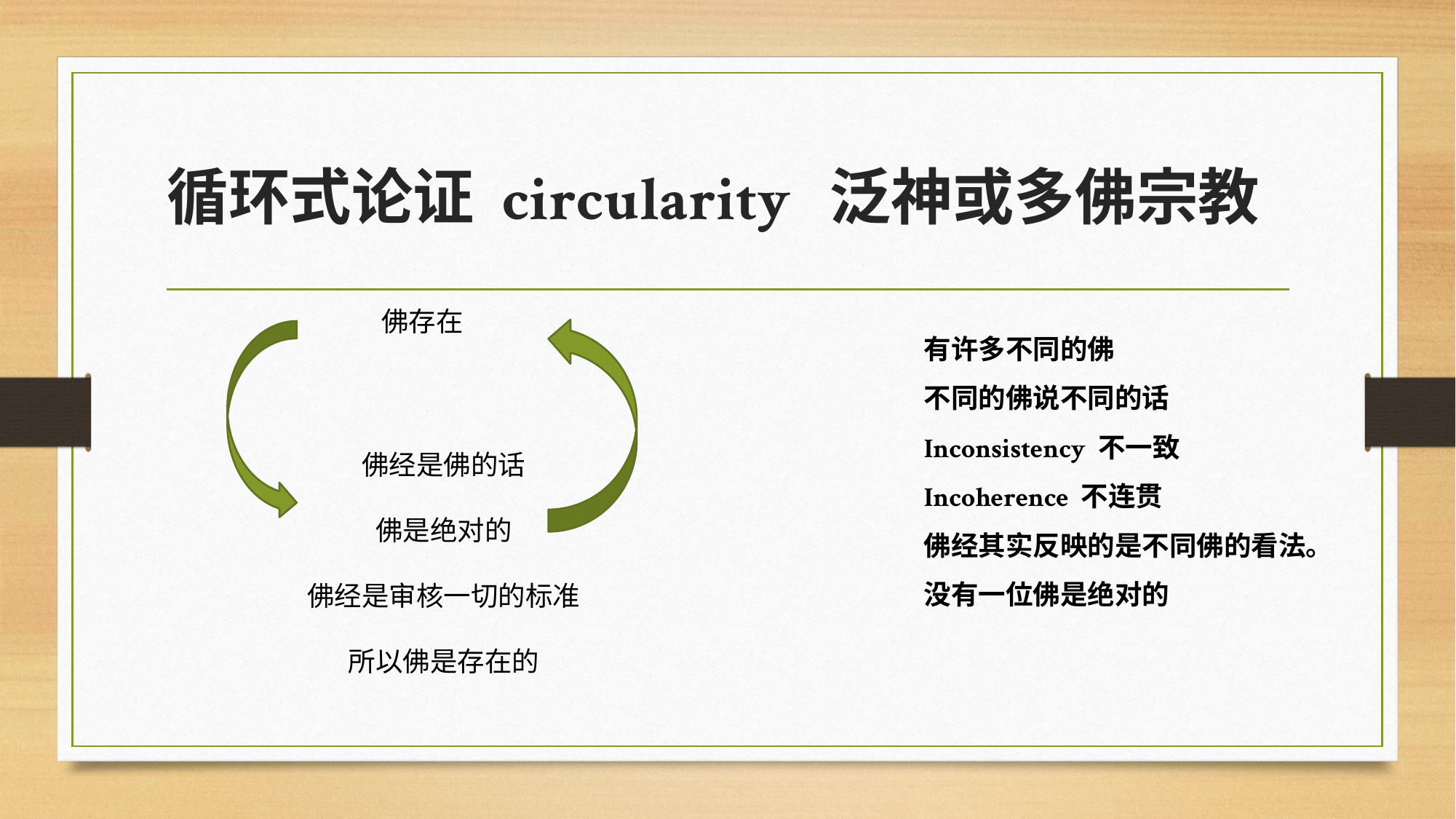

# 循环式论证 circularity  泛神或多佛宗教
佛存在
有许多不同的佛
不同的佛说不同的话
Inconsistency 不一致
Incoherence 不连贯
佛经其实反映的是不同佛的看法。
没有一位佛是绝对的

佛经是佛的话

佛是绝对的

佛经是审核一切的标准

所以佛是存在的